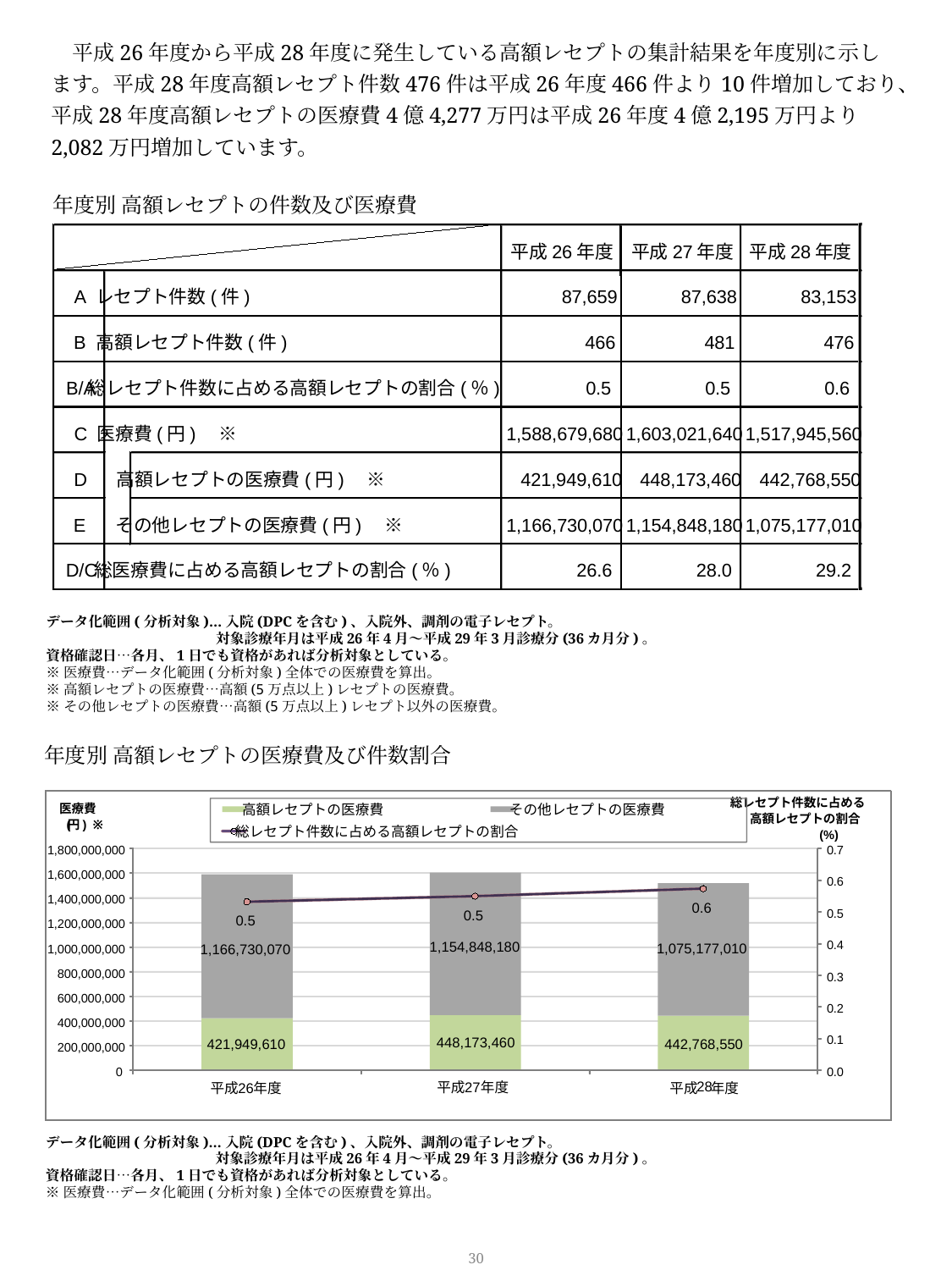

平成26年度から平成28年度に発生している高額レセプトの集計結果を年度別に示します。平成28年度高額レセプト件数476件は平成26年度466件より10件増加しており、平成28年度高額レセプトの医療費4億4,277万円は平成26年度4億2,195万円より2,082万円増加しています。
年度別 高額レセプトの件数及び医療費

平成26年度
平成27年度
平成28年度

A
レセプト件数(件)
87,659
87,638
83,153

B
高額レセプト件数(件)
466
481
476

B/A
総レセプト件数に占める高額レセプトの割合(％)
0.5
0.5
0.6

C
医療費(円)　※
1,588,679,680
1,603,021,640
1,517,945,560

D
高額レセプトの医療費(円)　※
421,949,610
448,173,460
442,768,550

E
その他レセプトの医療費(円)　※
1,166,730,070
1,154,848,180
1,075,177,010

D/C
総医療費に占める高額レセプトの割合(％)
26.6
28.0
29.2

データ化範囲(分析対象)…入院(DPCを含む)、入院外、調剤の電子レセプト。
　　　　　　　　　　　　対象診療年月は平成26年4月～平成29年3月診療分(36カ月分)。
資格確認日…各月、1日でも資格があれば分析対象としている。
※医療費…データ化範囲(分析対象)全体での医療費を算出。
※高額レセプトの医療費…高額(5万点以上)レセプトの医療費。
※その他レセプトの医療費…高額(5万点以上)レセプト以外の医療費。
年度別 高額レセプトの医療費及び件数割合

総レセプト件数に占める

高額レセプトの医療費
その他レセプトの医療費
医療費

高額レセプトの割合
(
円
)
※
総レセプト件数に占める高額レセプトの割合
(%)

1,800,000,000
0.7

1,600,000,000

0.6

1,400,000,000

0.6
0.5
0.5
0.5
1,200,000,000
0.4
1,154,848,180
1,075,177,010
1,166,730,070
1,000,000,000
800,000,000
0.3
600,000,000
0.2
400,000,000

0.1
448,173,460
421,949,610
442,768,550
200,000,000
0
0.0

28
平成
27
年度
26
平成
年度
平成
年度
データ化範囲(分析対象)…入院(DPCを含む)、入院外、調剤の電子レセプト。
　　　　　　　　　　　　対象診療年月は平成26年4月～平成29年3月診療分(36カ月分)。
資格確認日…各月、1日でも資格があれば分析対象としている。
※医療費…データ化範囲(分析対象)全体での医療費を算出。
30